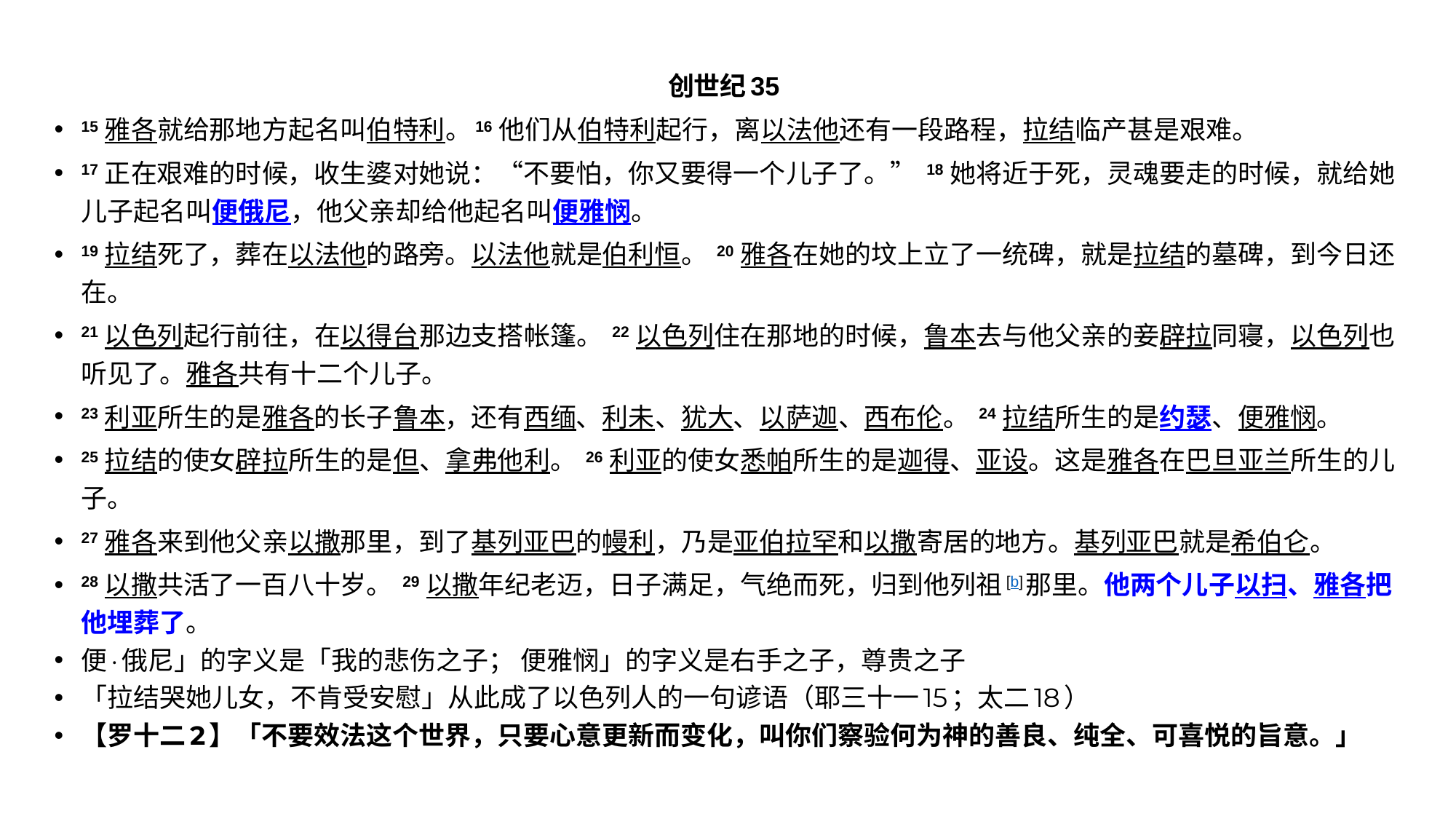

创世纪35
15 雅各就给那地方起名叫伯特利。16 他们从伯特利起行，离以法他还有一段路程，拉结临产甚是艰难。
17 正在艰难的时候，收生婆对她说：“不要怕，你又要得一个儿子了。” 18 她将近于死，灵魂要走的时候，就给她儿子起名叫便俄尼，他父亲却给他起名叫便雅悯。
19 拉结死了，葬在以法他的路旁。以法他就是伯利恒。 20 雅各在她的坟上立了一统碑，就是拉结的墓碑，到今日还在。
21 以色列起行前往，在以得台那边支搭帐篷。 22 以色列住在那地的时候，鲁本去与他父亲的妾辟拉同寝，以色列也听见了。雅各共有十二个儿子。
23 利亚所生的是雅各的长子鲁本，还有西缅、利未、犹大、以萨迦、西布伦。 24 拉结所生的是约瑟、便雅悯。
25 拉结的使女辟拉所生的是但、拿弗他利。 26 利亚的使女悉帕所生的是迦得、亚设。这是雅各在巴旦亚兰所生的儿子。
27 雅各来到他父亲以撒那里，到了基列亚巴的幔利，乃是亚伯拉罕和以撒寄居的地方。基列亚巴就是希伯仑。
28 以撒共活了一百八十岁。 29 以撒年纪老迈，日子满足，气绝而死，归到他列祖[b]那里。他两个儿子以扫、雅各把他埋葬了。
便·俄尼」的字义是「我的悲伤之子； 便雅悯」的字义是右手之子，尊贵之子
「拉结哭她儿女，不肯受安慰」从此成了以色列人的一句谚语（耶三十一15；太二18）
【罗十二2】「不要效法这个世界，只要心意更新而变化，叫你们察验何为神的善良、纯全、可喜悦的旨意。」